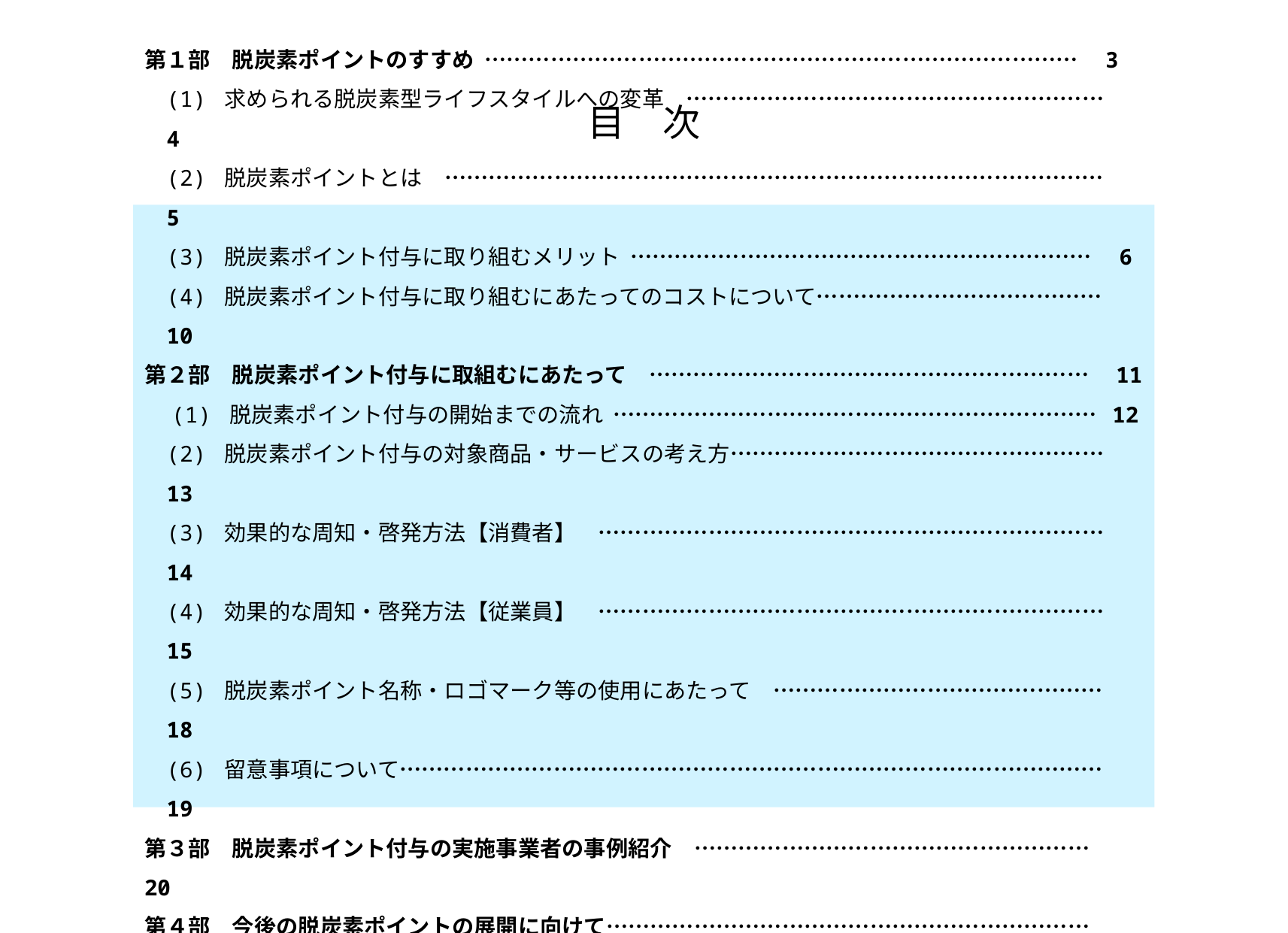

目　次
第１部　脱炭素ポイントのすすめ  ………………………………………………………………………　3
(1) 求められる脱炭素型ライフスタイルへの変革　…………………………………………………　4
(2) 脱炭素ポイントとは　………………………………………………………………………………　5
(3) 脱炭素ポイント付与に取り組むメリット  ………………………………………………………　6
(4) 脱炭素ポイント付与に取り組むにあたってのコストについて…………………………………　10
第２部　脱炭素ポイント付与に取組むにあたって　……………………………………………………　11
　(1) 脱炭素ポイント付与の開始までの流れ  …………………………………………………………  12
(2) 脱炭素ポイント付与の対象商品・サービスの考え方……………………………………………　13
(3) 効果的な周知・啓発方法【消費者】　……………………………………………………………　14
(4) 効果的な周知・啓発方法【従業員】　……………………………………………………………　15
(5) 脱炭素ポイント名称・ロゴマーク等の使用にあたって　………………………………………　18
(6) 留意事項について……………………………………………………………………………………　19
第３部　脱炭素ポイント付与の実施事業者の事例紹介　………………………………………………　20
第４部　今後の脱炭素ポイントの展開に向けて…………………………………………………………　36